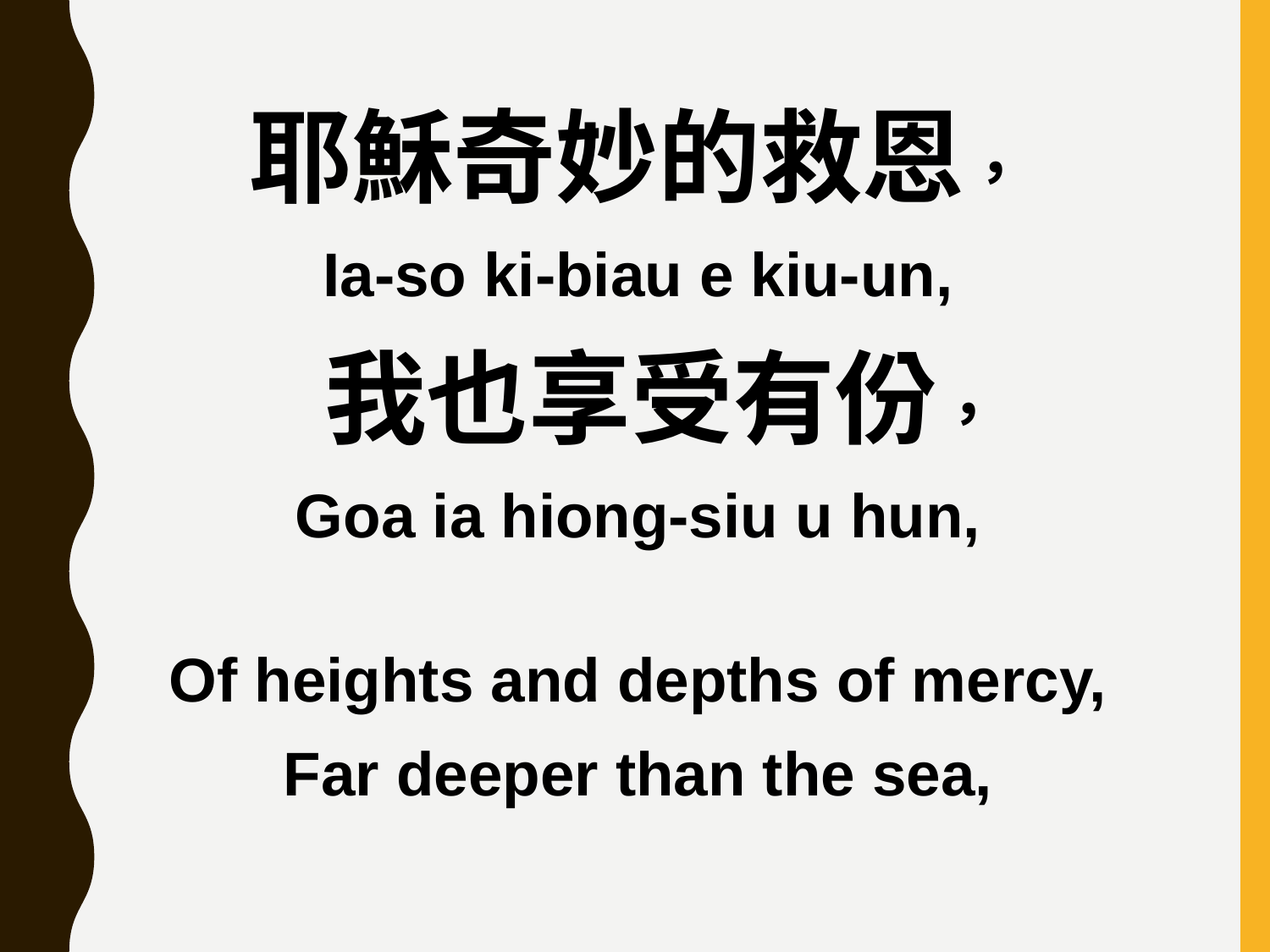

耶穌奇妙的救恩，
Ia-so ki-biau e kiu-un,
 我也享受有份，
Goa ia hiong-siu u hun,

Of heights and depths of mercy,
Far deeper than the sea,